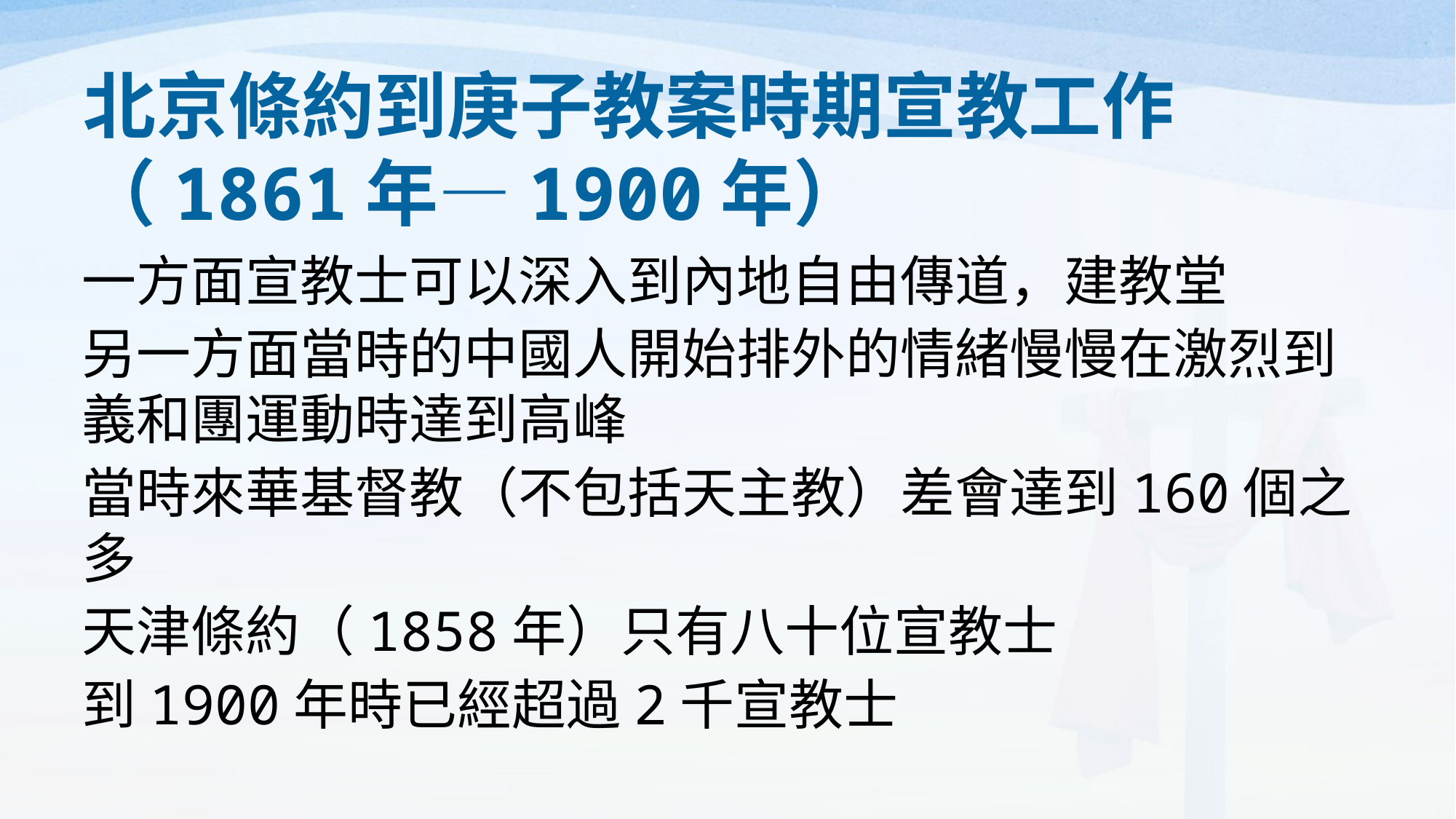

# 北京條約到庚子教案時期宣教工作 （1861年—1900年）
一方面宣教士可以深入到內地自由傳道，建教堂
另一方面當時的中國人開始排外的情緒慢慢在激烈到義和團運動時達到高峰
當時來華基督教（不包括天主教）差會達到160個之多
天津條約（1858年）只有八十位宣教士
到1900年時已經超過2千宣教士